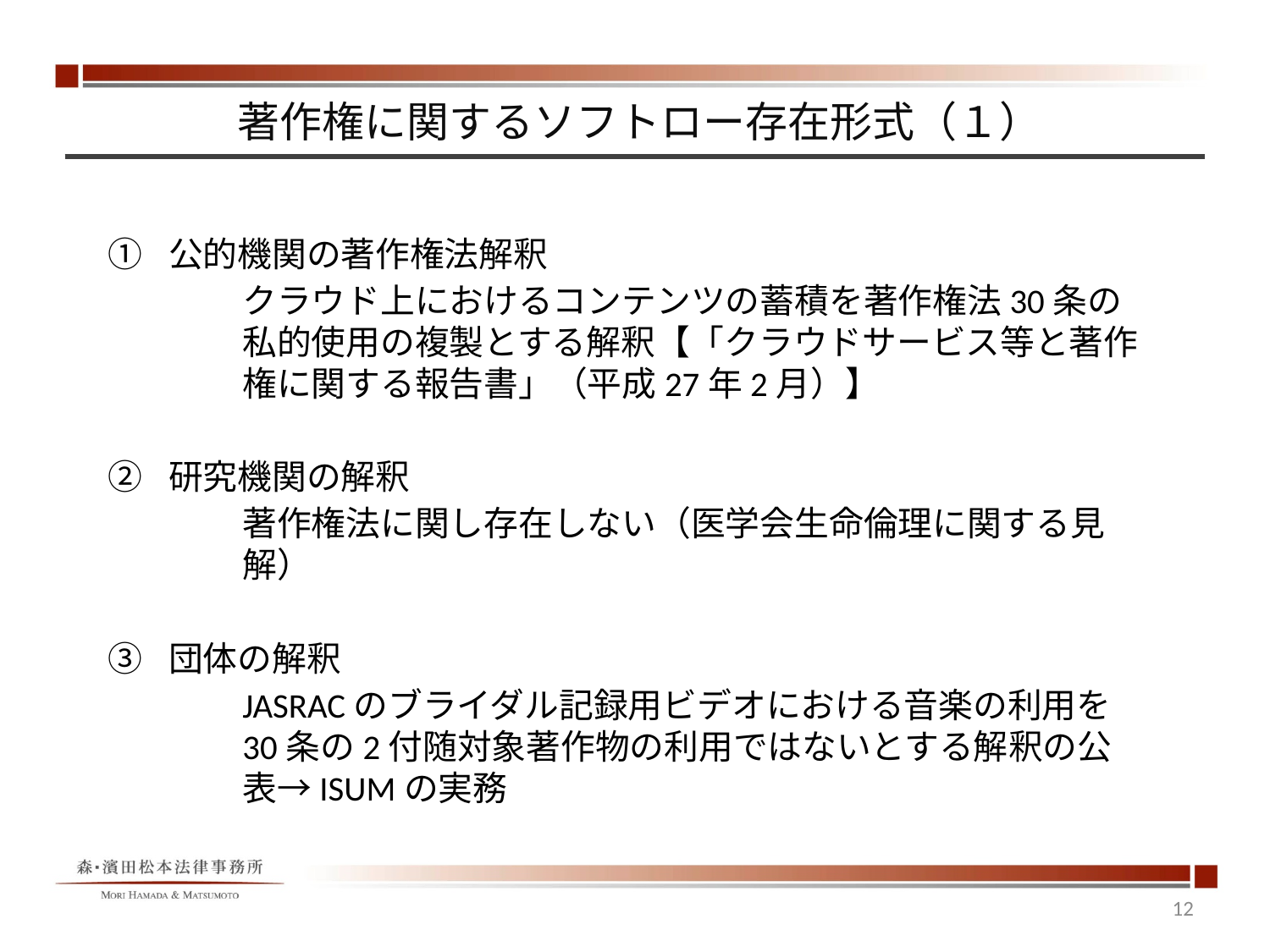

# 著作権に関するソフトロー存在形式（１）
①	公的機関の著作権法解釈
クラウド上におけるコンテンツの蓄積を著作権法30条の私的使用の複製とする解釈【「クラウドサービス等と著作権に関する報告書」（平成27年2月）】

②	研究機関の解釈
著作権法に関し存在しない（医学会生命倫理に関する見解）

③	団体の解釈
JASRACのブライダル記録用ビデオにおける音楽の利用を30条の2付随対象著作物の利用ではないとする解釈の公表→ISUMの実務
12